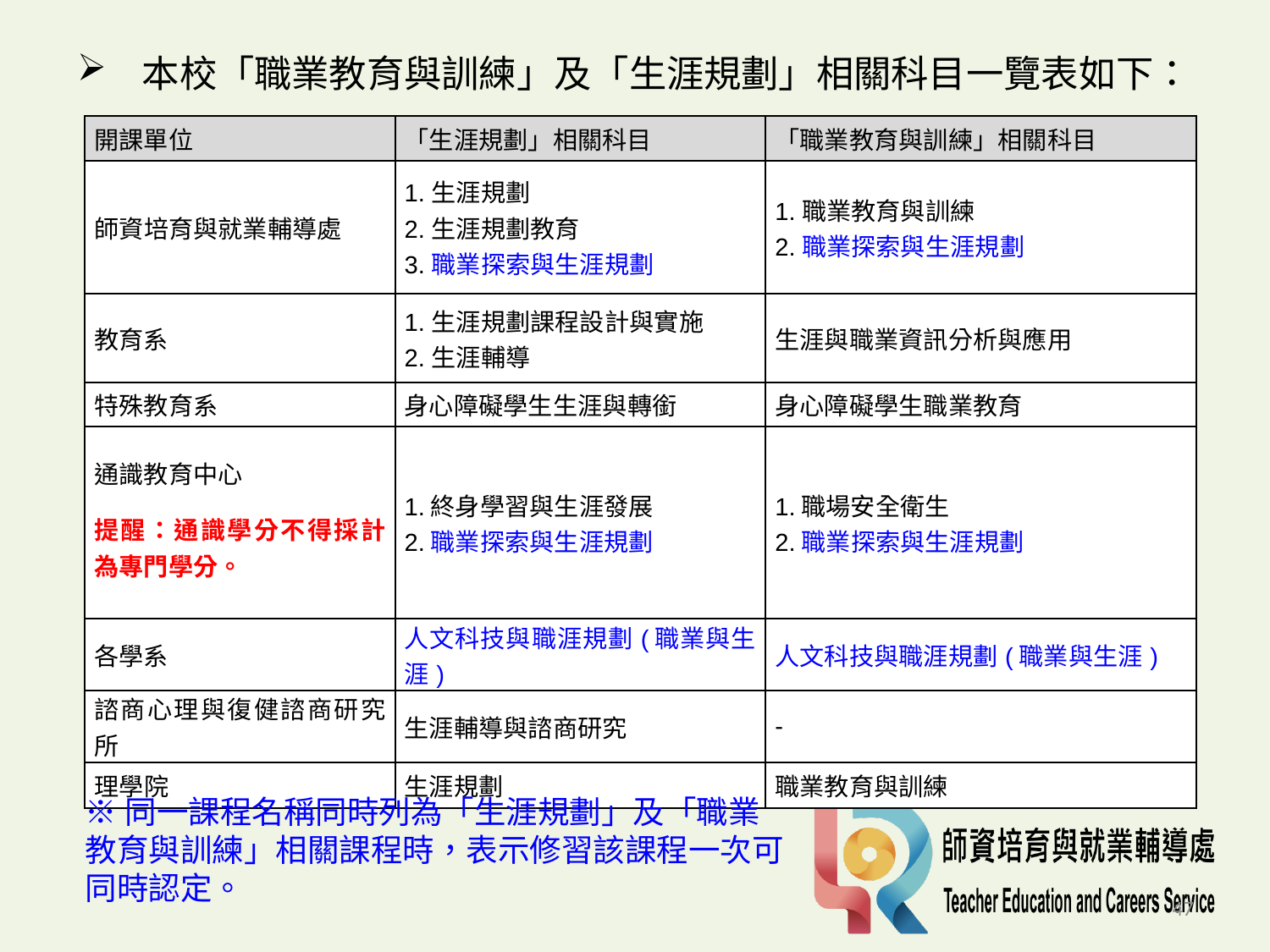

# 本校「職業教育與訓練」及「生涯規劃」相關科目一覽表如下：
| 開課單位 | 「生涯規劃」相關科目 | 「職業教育與訓練」相關科目 |
| --- | --- | --- |
| 師資培育與就業輔導處 | 1. 生涯規劃 2. 生涯規劃教育 3. 職業探索與生涯規劃 | 1. 職業教育與訓練 2. 職業探索與生涯規劃 |
| 教育系 | 1. 生涯規劃課程設計與實施 2. 生涯輔導 | 生涯與職業資訊分析與應用 |
| 特殊教育系 | 身心障礙學生生涯與轉銜 | 身心障礙學生職業教育 |
| 通識教育中心 提醒：通識學分不得採計為專門學分。 | 1.終身學習與生涯發展 2.職業探索與生涯規劃 | 1.職場安全衛生 2.職業探索與生涯規劃 |
| 各學系 | 人文科技與職涯規劃(職業與生涯) | 人文科技與職涯規劃(職業與生涯) |
| 諮商心理與復健諮商研究所 | 生涯輔導與諮商研究 | - |
| 理學院 | 生涯規劃 | 職業教育與訓練 |
※同一課程名稱同時列為「生涯規劃」及「職業教育與訓練」相關課程時，表示修習該課程一次可同時認定。
47